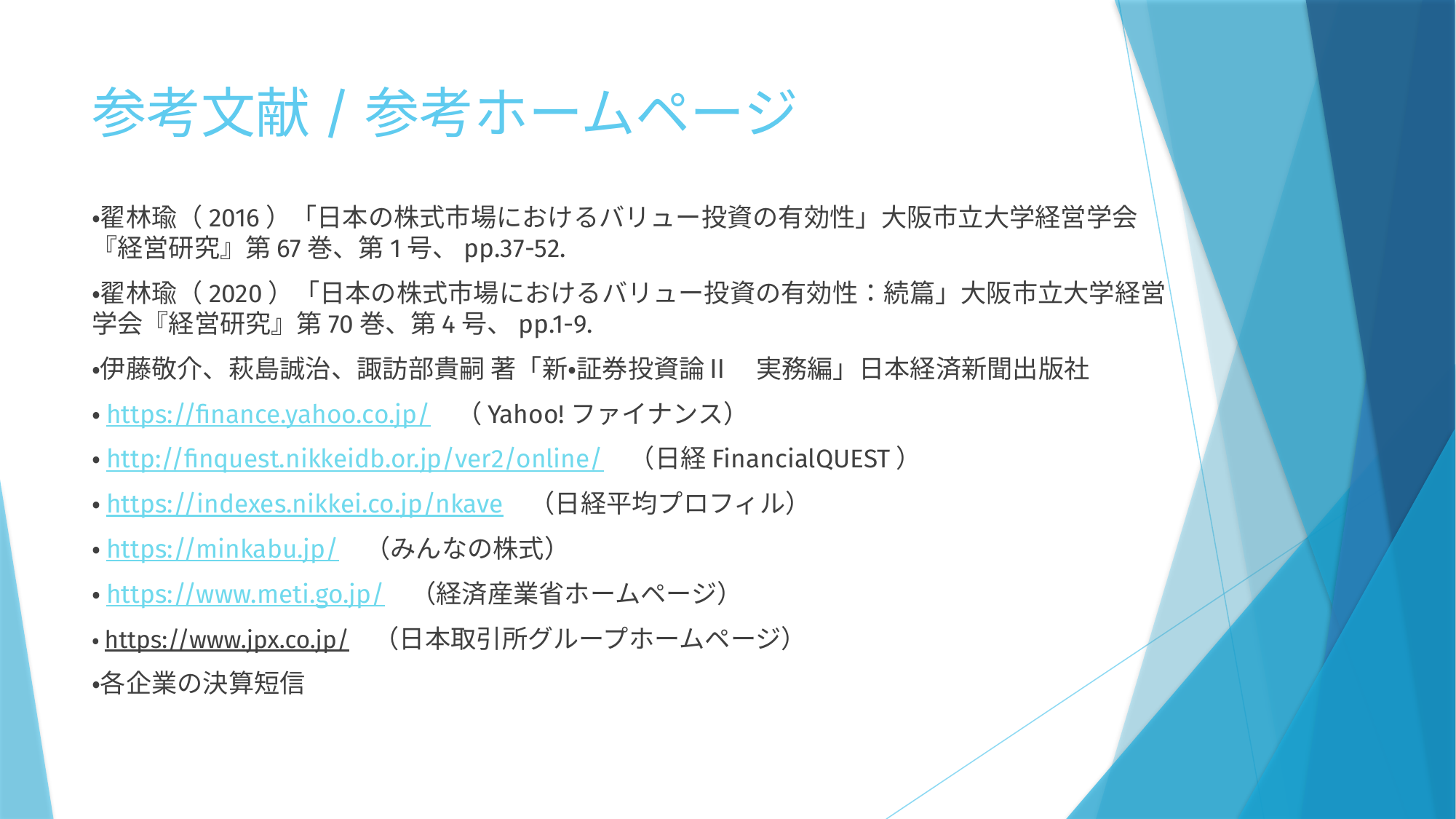

# 参考文献/参考ホームページ
・翟林瑜（2016）「日本の株式市場におけるバリュー投資の有効性」大阪市立大学経営学会『経営研究』第67巻、第1号、pp.37-52.
・翟林瑜（2020）「日本の株式市場におけるバリュー投資の有効性：続篇」大阪市立大学経営学会『経営研究』第70巻、第4号、pp.1-9.
・伊藤敬介、萩島誠治、諏訪部貴嗣 著「新・証券投資論Ⅱ　実務編」日本経済新聞出版社
・https://finance.yahoo.co.jp/　（Yahoo!ファイナンス）
・http://finquest.nikkeidb.or.jp/ver2/online/　（日経FinancialQUEST）
・https://indexes.nikkei.co.jp/nkave　（日経平均プロフィル）
・https://minkabu.jp/　（みんなの株式）
・https://www.meti.go.jp/　（経済産業省ホームページ）
・https://www.jpx.co.jp/　（日本取引所グループホームページ）
・各企業の決算短信